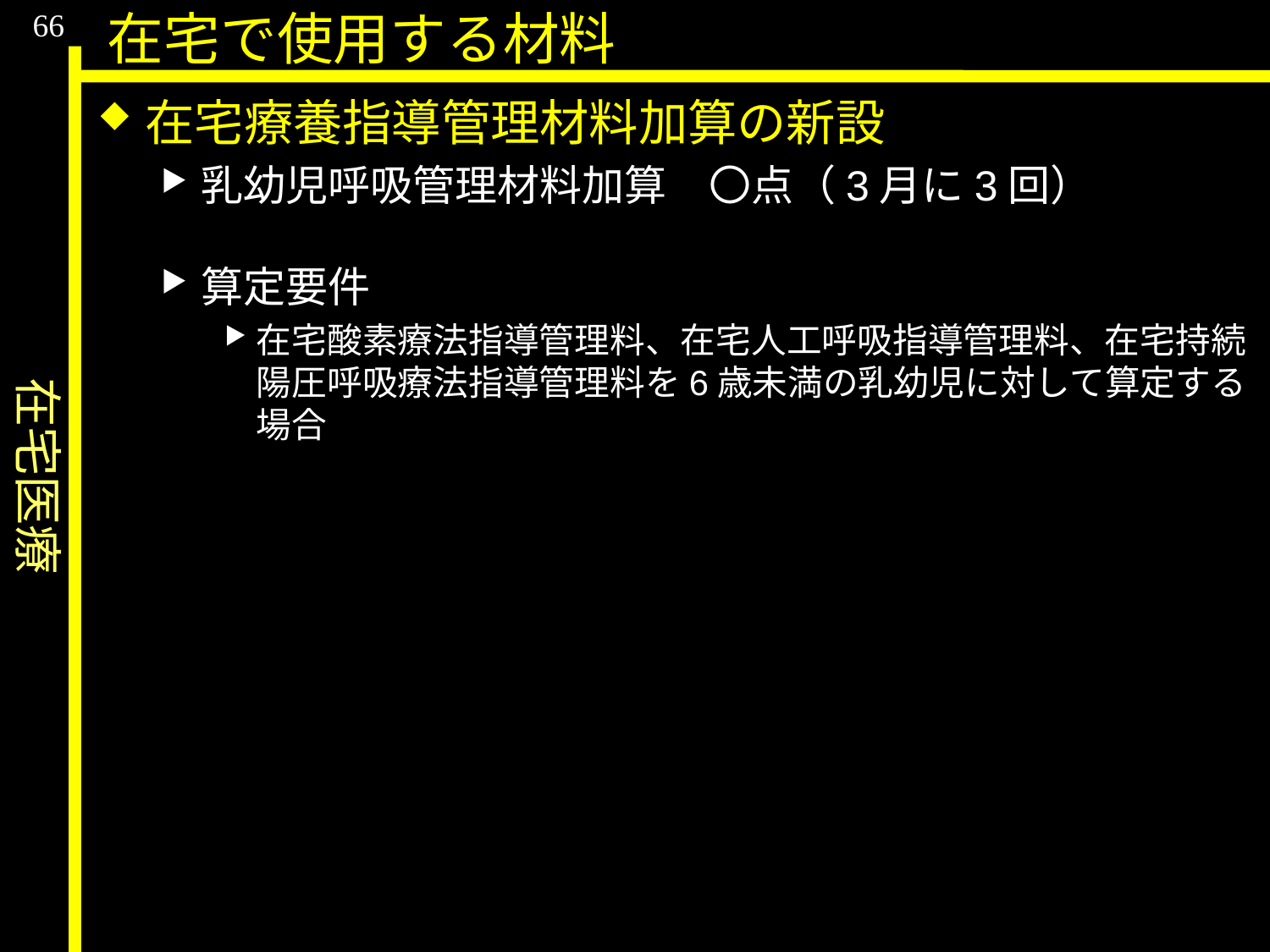

在宅医療
66
在宅で使用する材料

在宅療養指導管理材料加算の新設
乳幼児呼吸管理材料加算	〇点（3月に3回）

算定要件
在宅酸素療法指導管理料、在宅人工呼吸指導管理料、在宅持続陽圧呼吸療法指導管理料を6歳未満の乳幼児に対して算定する場合